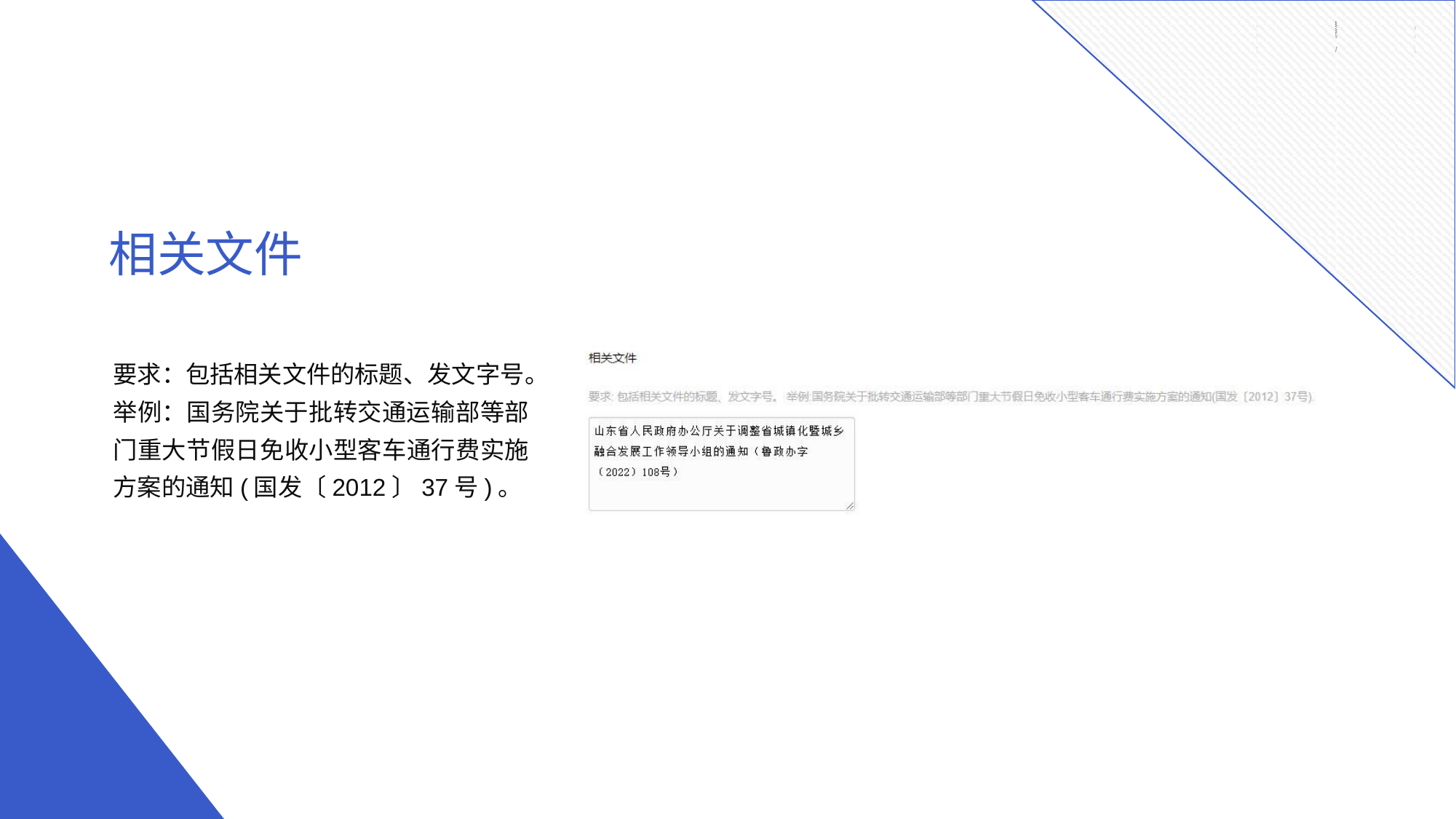

# 相关文件

要求：包括相关文件的标题、发文字号。 举例：国务院关于批转交通运输部等部 门重大节假日免收小型客车通行费实施 方案的通知(国发〔2012〕37号)。